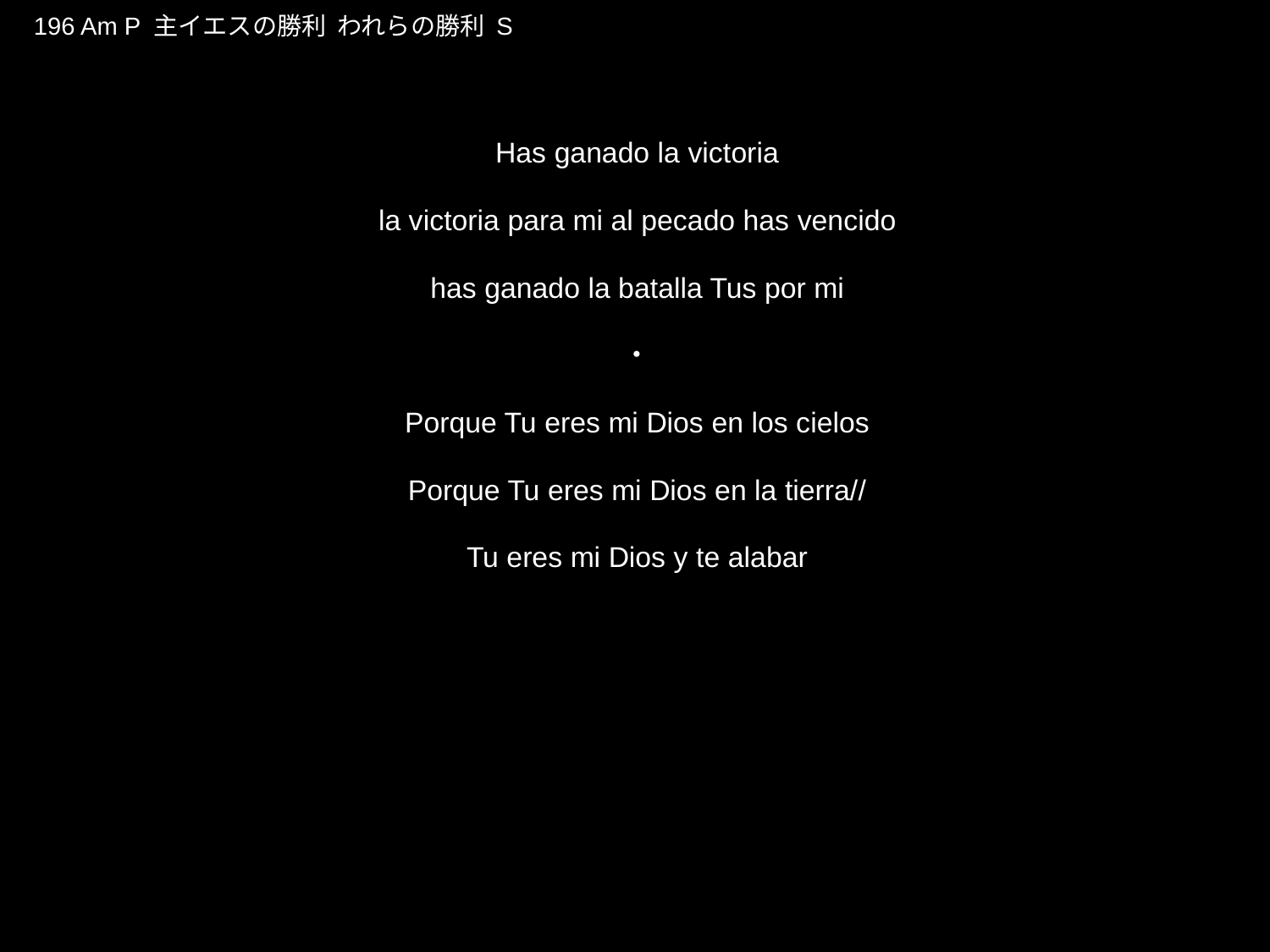

しゅいえすのしょうりわれらのしょうり
★P
196 Am P 主イエスの勝利  われらの勝利 S
★５
Has ganado la victoria
la victoria para mi al pecado has vencido
has ganado la batalla Tus por mi
・
Porque Tu eres mi Dios en los cielos
Porque Tu eres mi Dios en la tierra//
Tu eres mi Dios y te alabar